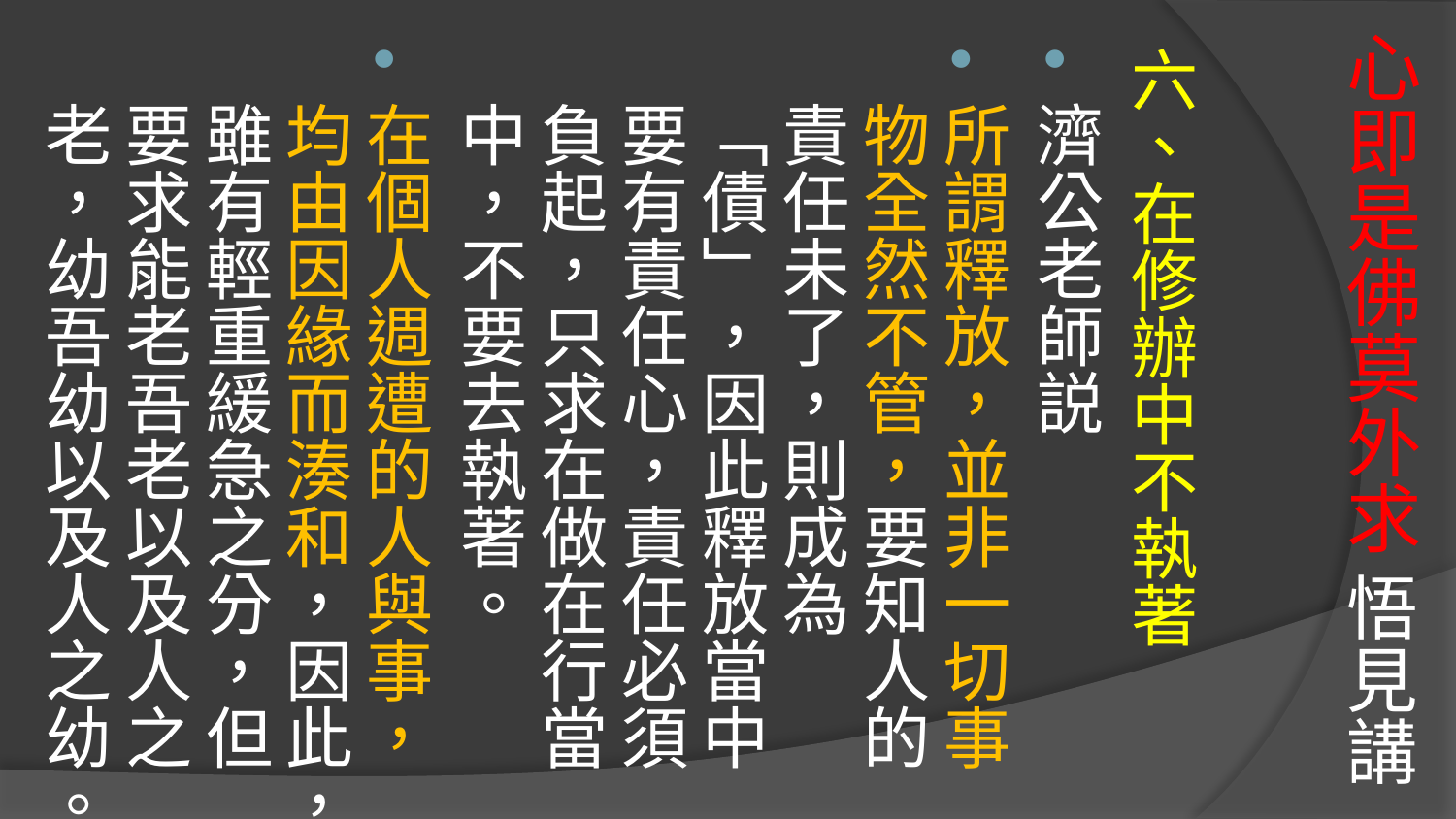

# 心即是佛莫外求 悟見講
六、在修辦中不執著
濟公老師説
所謂釋放，並非一切事物全然不管，要知人的責任未了，則成為「債」，因此釋放當中要有責任心，責任必須負起，只求在做在行當中，不要去執著。
在個人週遭的人與事，均由因緣而湊和，因此，雖有輕重緩急之分，但要求能老吾老以及人之老，幼吾幼以及人之幼。